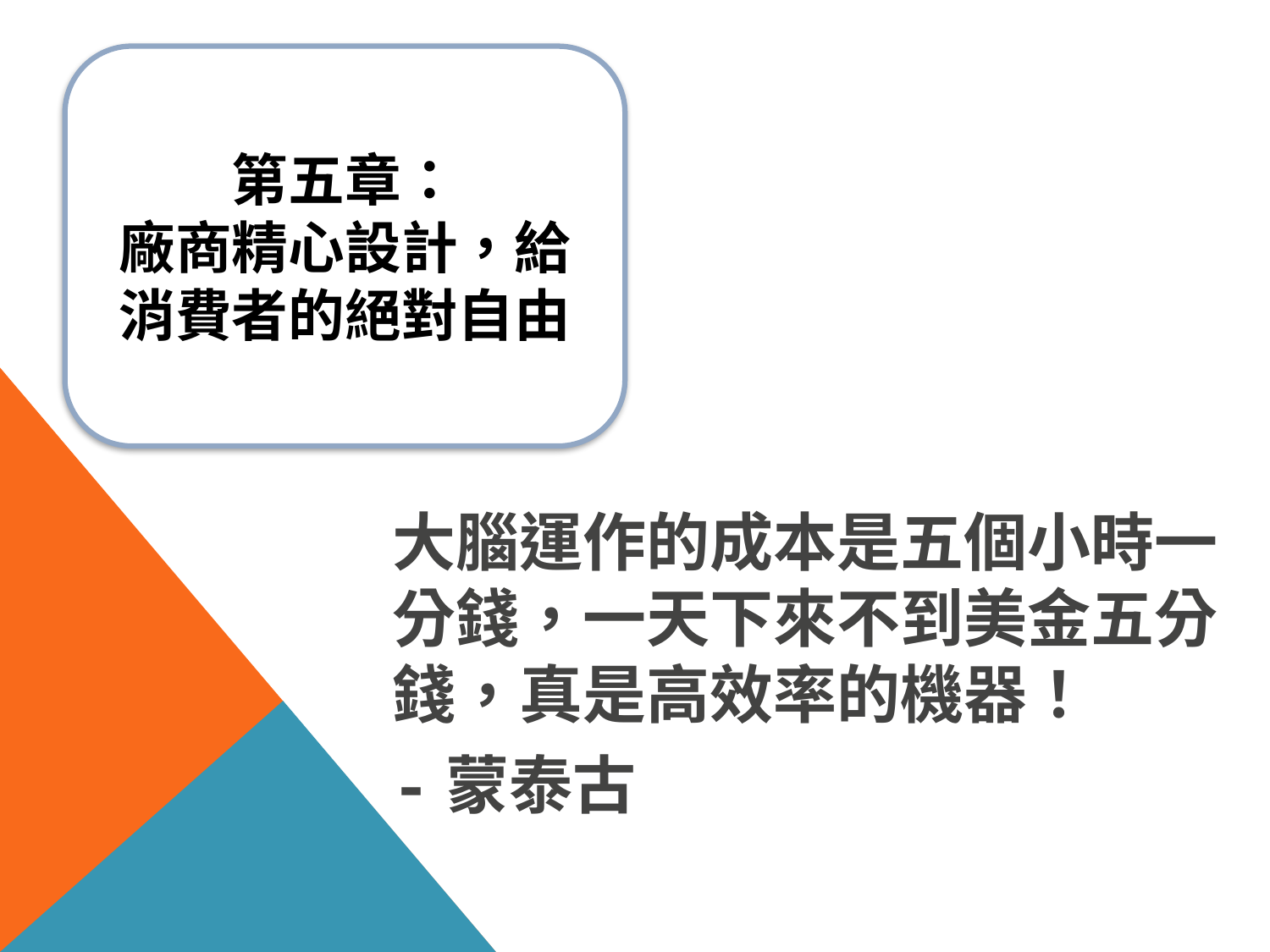

第五章：
廠商精心設計，給消費者的絕對自由
大腦運作的成本是五個小時一分錢，一天下來不到美金五分錢，真是高效率的機器！
-蒙泰古